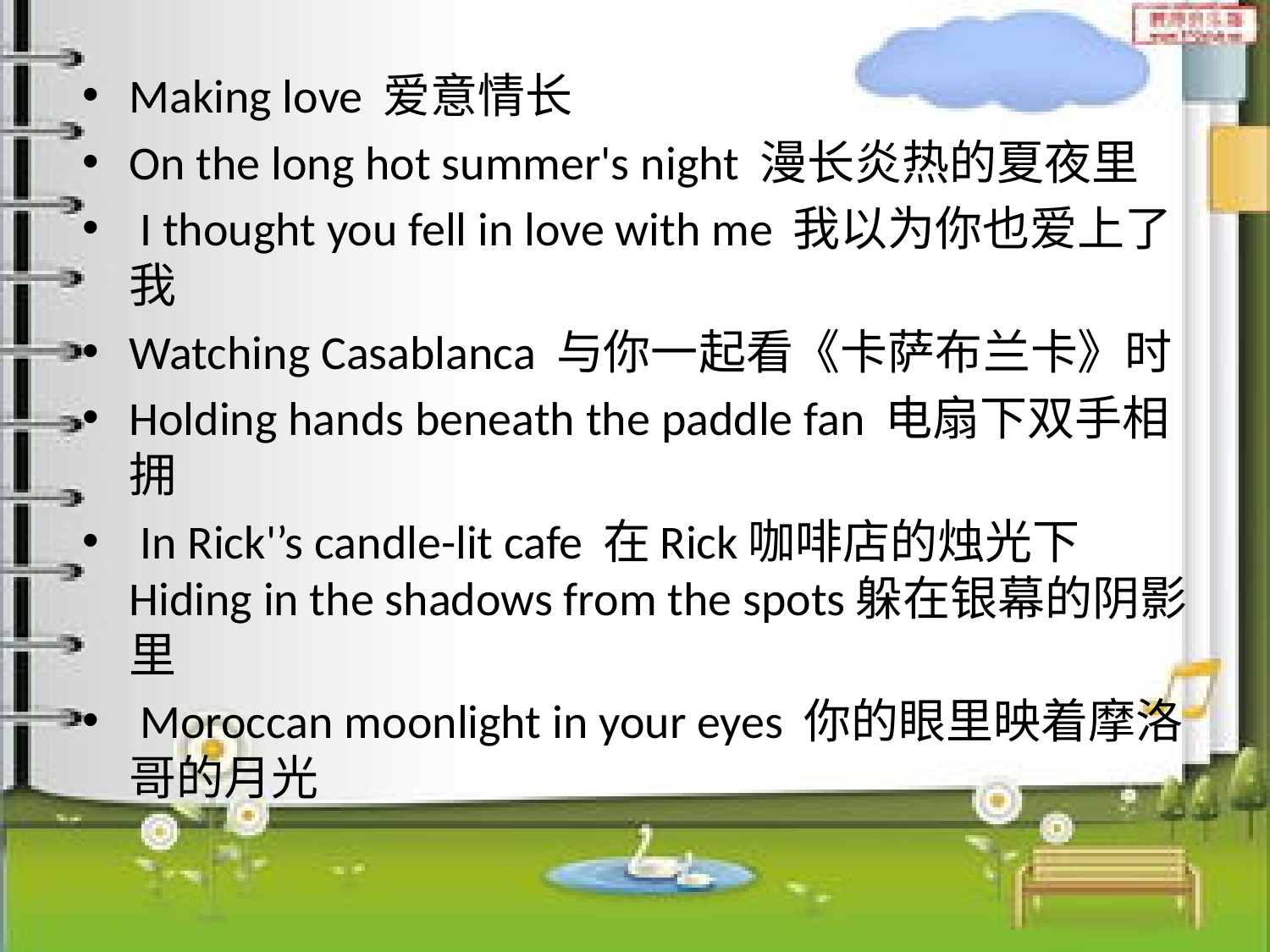

Making love 爱意情长
On the long hot summer's night 漫长炎热的夏夜里
 I thought you fell in love with me 我以为你也爱上了我
Watching Casablanca 与你一起看《卡萨布兰卡》时
Holding hands beneath the paddle fan 电扇下双手相拥
 In Rick'’s candle-lit cafe 在Rick咖啡店的烛光下 Hiding in the shadows from the spots躲在银幕的阴影里
 Moroccan moonlight in your eyes 你的眼里映着摩洛哥的月光